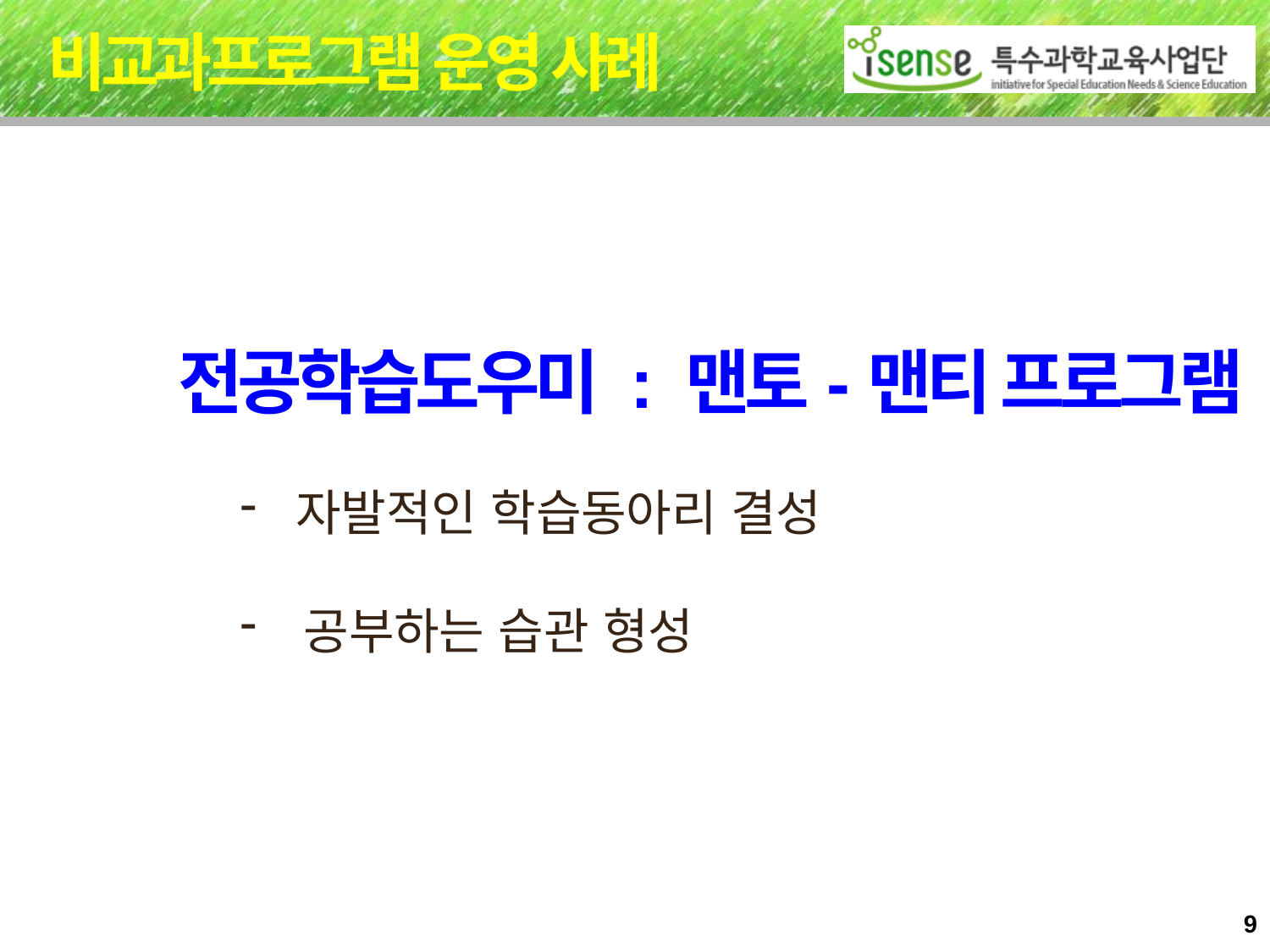

비교과프로그램 운영 사례
전공학습도우미 : 맨토-맨티 프로그램
  자발적인 학습동아리 결성
공부하는 습관 형성
9